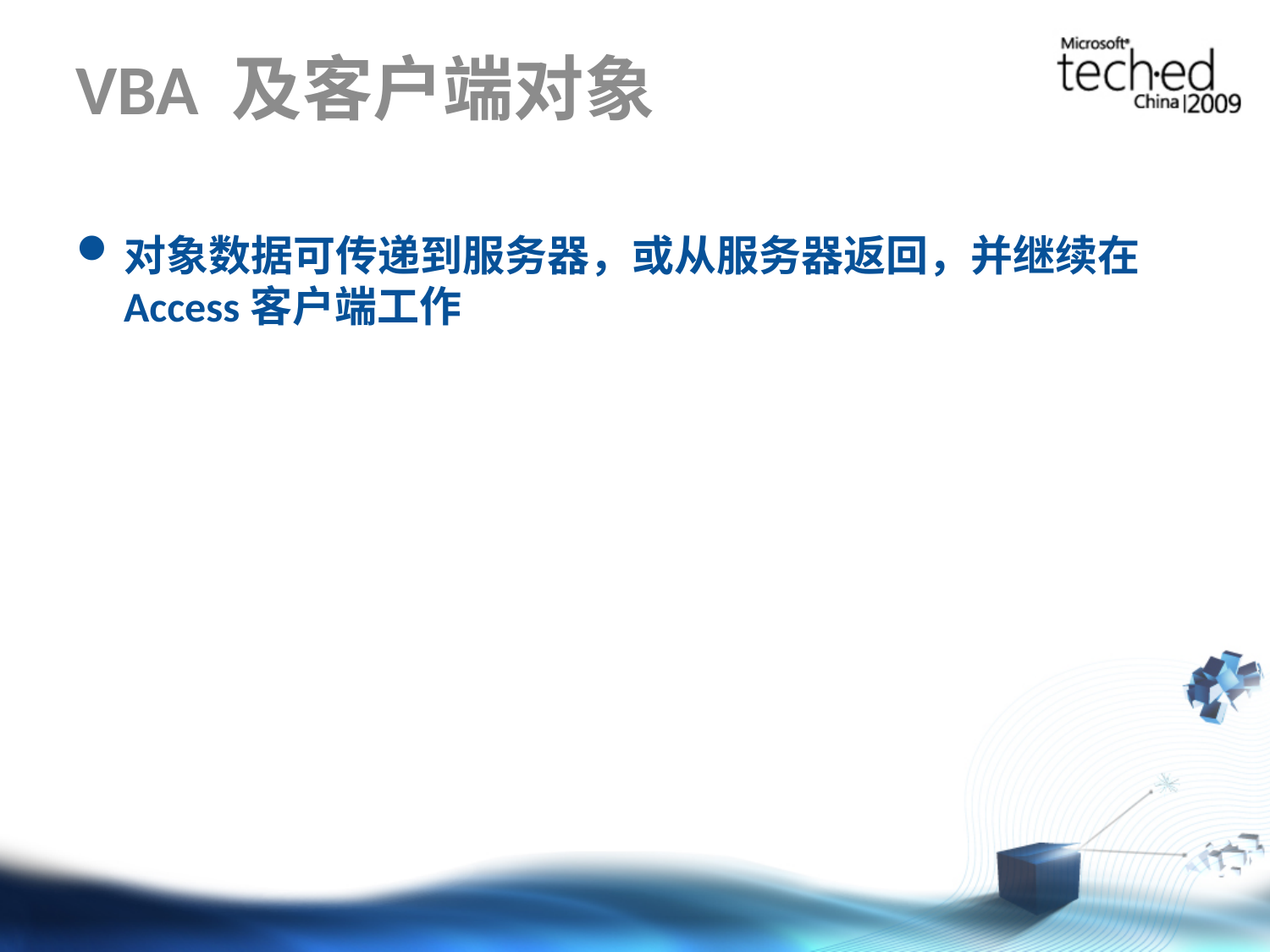

# VBA 及客户端对象
对象数据可传递到服务器，或从服务器返回，并继续在Access客户端工作